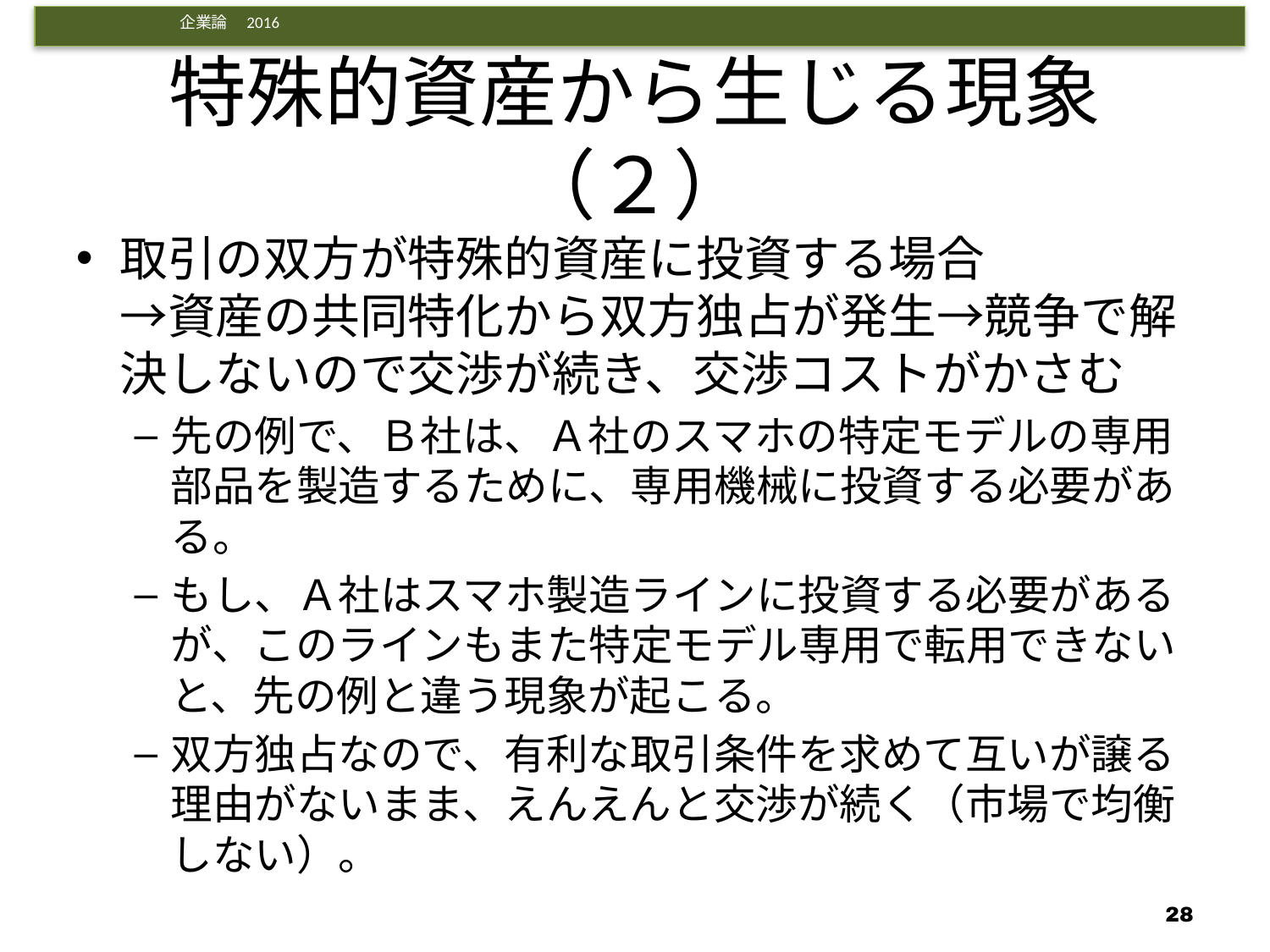

# 特殊的資産から生じる現象（２）
取引の双方が特殊的資産に投資する場合
→資産の共同特化から双方独占が発生→競争で解決しないので交渉が続き、交渉コストがかさむ
先の例で、Ｂ社は、Ａ社のスマホの特定モデルの専用部品を製造するために、専用機械に投資する必要がある。
もし、Ａ社はスマホ製造ラインに投資する必要があるが、このラインもまた特定モデル専用で転用できないと、先の例と違う現象が起こる。
双方独占なので、有利な取引条件を求めて互いが譲る理由がないまま、えんえんと交渉が続く（市場で均衡しない）。
28